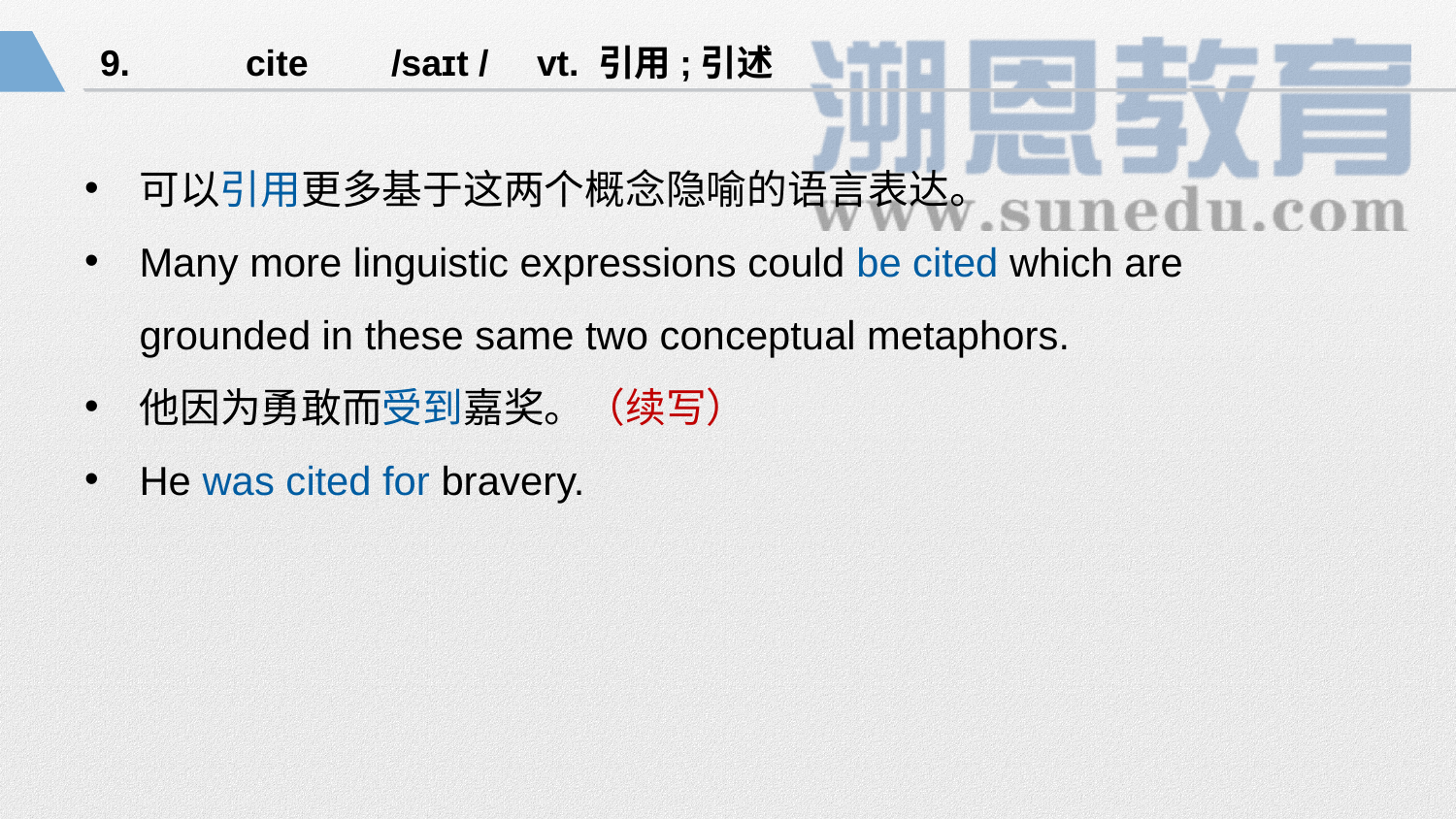

9.	cite	/saɪt / 	vt. 引用;引述
可以引用更多基于这两个概念隐喻的语言表达。
Many more linguistic expressions could be cited which are grounded in these same two conceptual metaphors.
他因为勇敢而受到嘉奖。（续写）
He was cited for bravery.